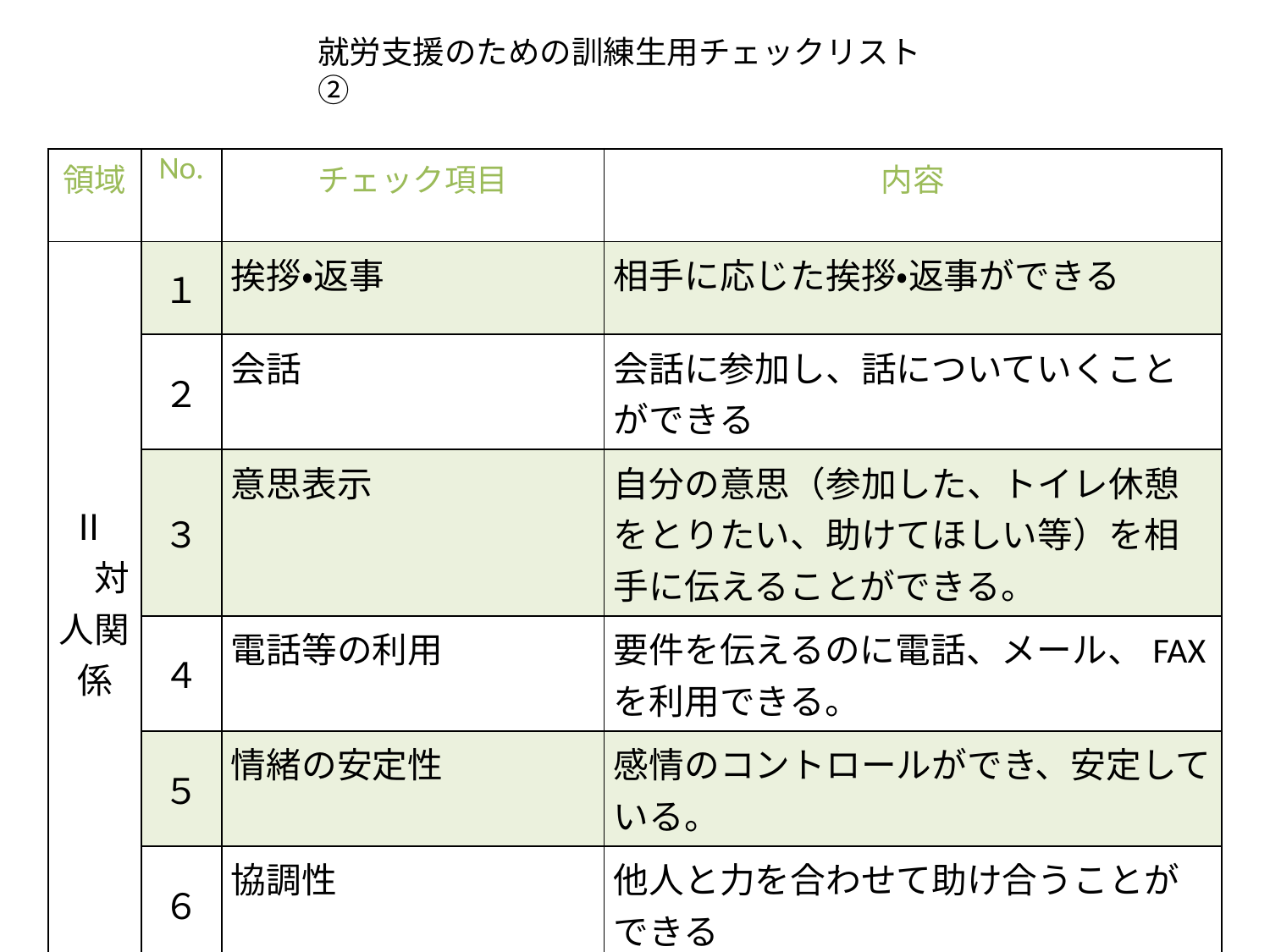

就労支援のための訓練生用チェックリスト②
| 領域 | No. | チェック項目 | 内容 |
| --- | --- | --- | --- |
| Ⅱ　対人関係 | １ | 挨拶・返事 | 相手に応じた挨拶・返事ができる |
|  | ２ | 会話 | 会話に参加し、話についていくことができる |
|  | ３ | 意思表示 | 自分の意思（参加した、トイレ休憩をとりたい、助けてほしい等）を相手に伝えることができる。 |
|  | ４ | 電話等の利用 | 要件を伝えるのに電話、メール、FAXを利用できる。 |
|  | ５ | 情緒の安定性 | 感情のコントロールができ、安定している。 |
|  | ６ | 協調性 | 他人と力を合わせて助け合うことができる |